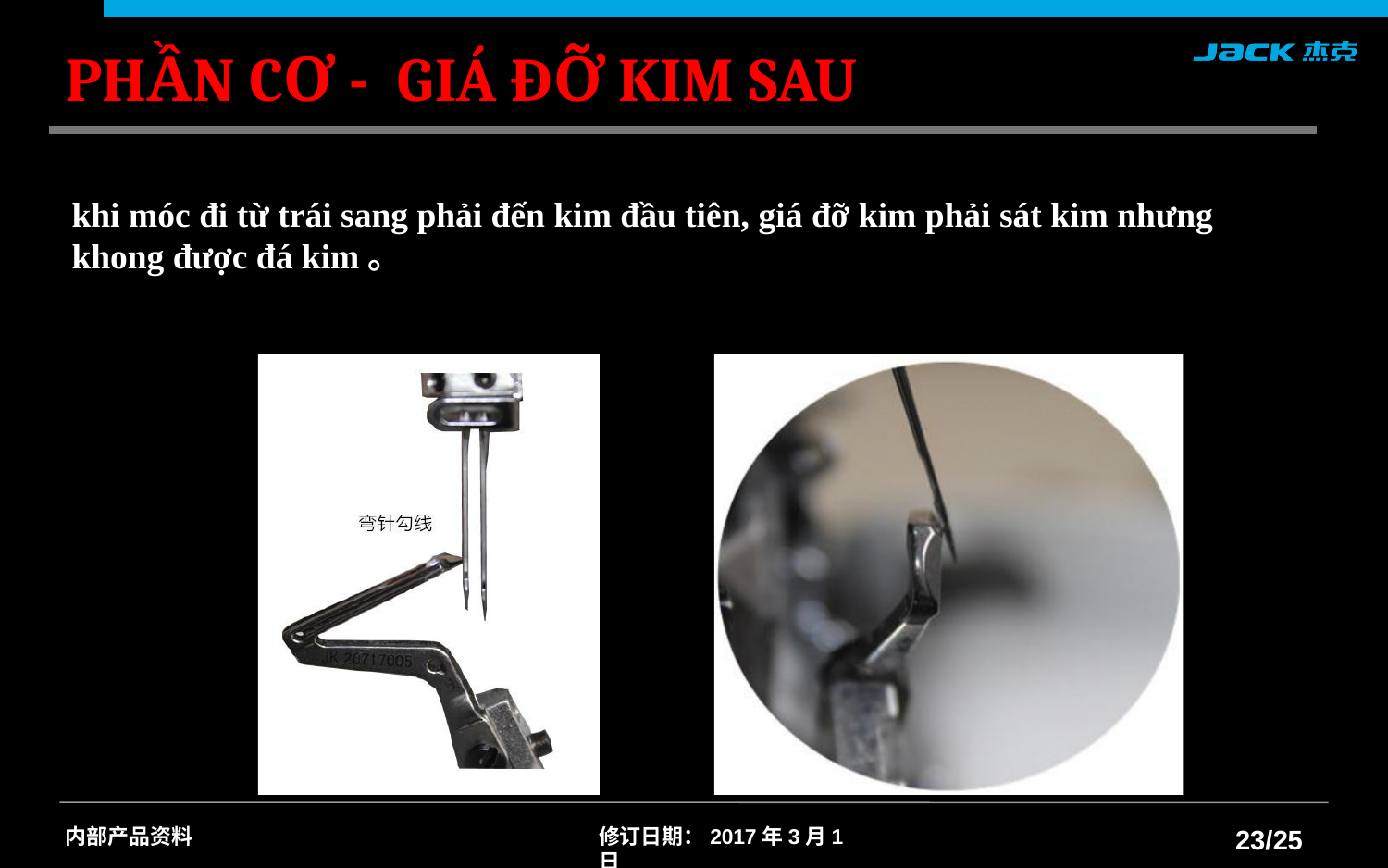

PHẦN CƠ -  GIÁ ĐỠ KIM SAU

khi móc đi từ trái sang phải đến kim đầu tiên, giá đỡ kim phải sát kim nhưng
khong được đá kim。

23/25
内部产品资料
修订日期：2017年3月1日